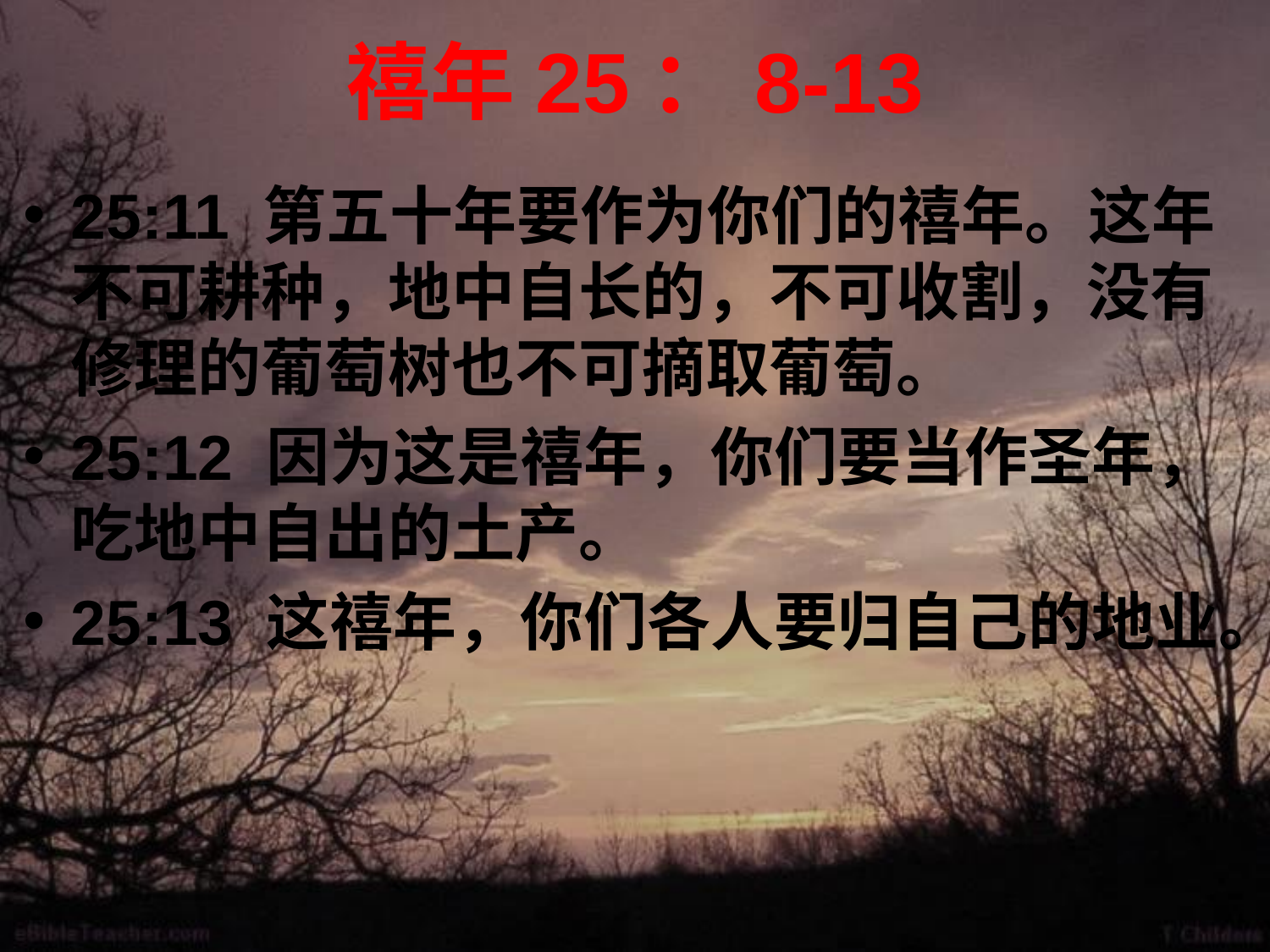

# 禧年25：8-13
25:11 第五十年要作为你们的禧年。这年不可耕种，地中自长的，不可收割，没有修理的葡萄树也不可摘取葡萄。
25:12 因为这是禧年，你们要当作圣年，吃地中自出的土产。
25:13 这禧年，你们各人要归自己的地业。